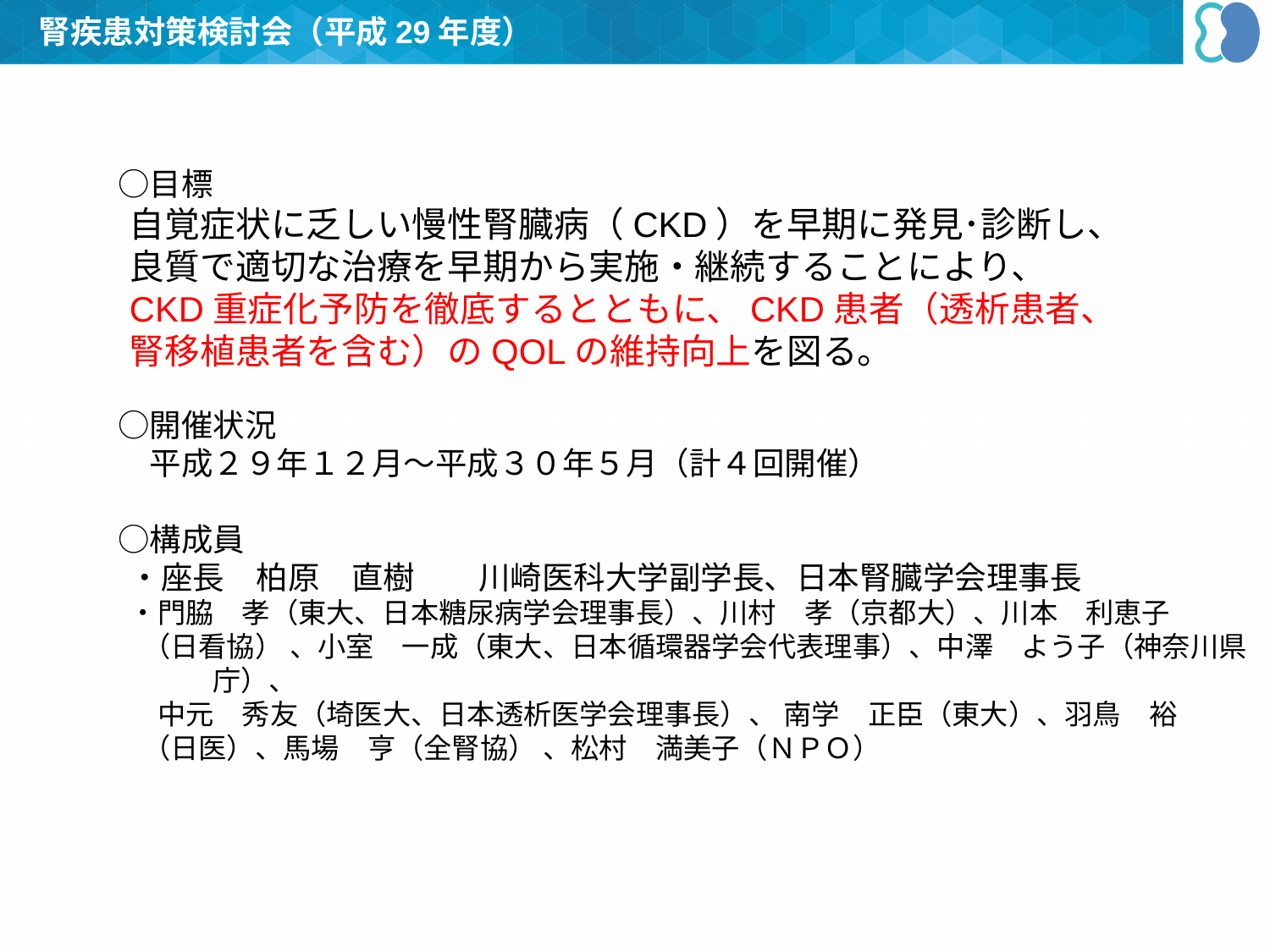

腎疾患対策検討会（平成29年度）
　○目標
自覚症状に乏しい慢性腎臓病（CKD）を早期に発見･診断し、
良質で適切な治療を早期から実施・継続することにより、
CKD重症化予防を徹底するとともに、CKD患者（透析患者、
腎移植患者を含む）のQOLの維持向上を図る。

　○開催状況
　　平成２９年１２月～平成３０年５月（計４回開催）

　○構成員
・座長　柏原　直樹　　川崎医科大学副学長、日本腎臓学会理事長
・門脇　孝（東大、日本糖尿病学会理事長）、川村　孝（京都大）、川本　利恵子
 （日看協） 、小室　一成（東大、日本循環器学会代表理事）、中澤　よう子（神奈川県庁）、
　中元　秀友（埼医大、日本透析医学会理事長）、 南学　正臣（東大）、羽鳥　裕
 （日医）、馬場　亨（全腎協） 、松村　満美子（ＮＰＯ）